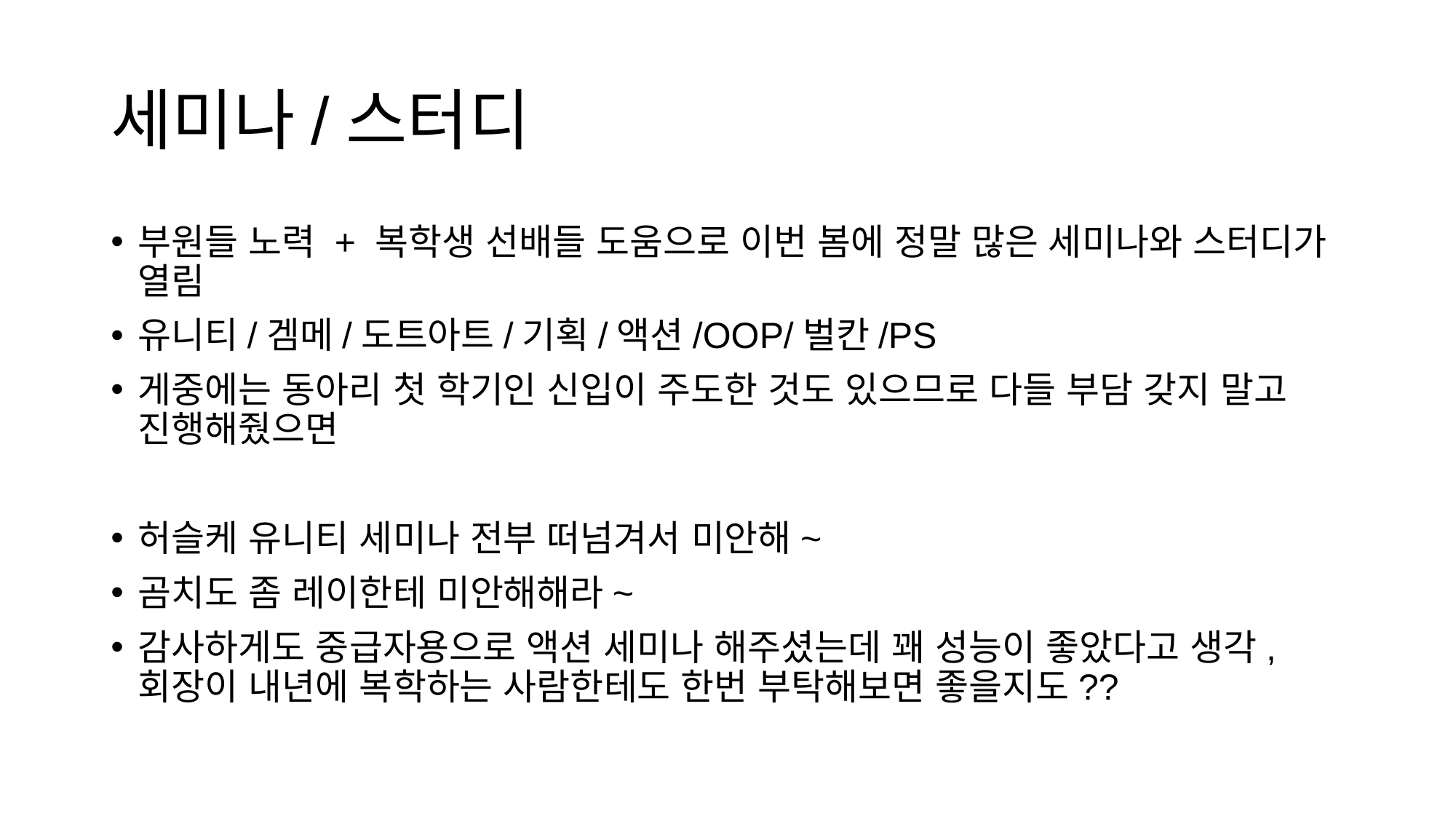

# 세미나/스터디
부원들 노력 + 복학생 선배들 도움으로 이번 봄에 정말 많은 세미나와 스터디가 열림
유니티/겜메/도트아트/기획/액션/OOP/벌칸/PS
게중에는 동아리 첫 학기인 신입이 주도한 것도 있으므로 다들 부담 갖지 말고 진행해줬으면

허슬케 유니티 세미나 전부 떠넘겨서 미안해~
곰치도 좀 레이한테 미안해해라~
감사하게도 중급자용으로 액션 세미나 해주셨는데 꽤 성능이 좋았다고 생각, 회장이 내년에 복학하는 사람한테도 한번 부탁해보면 좋을지도??